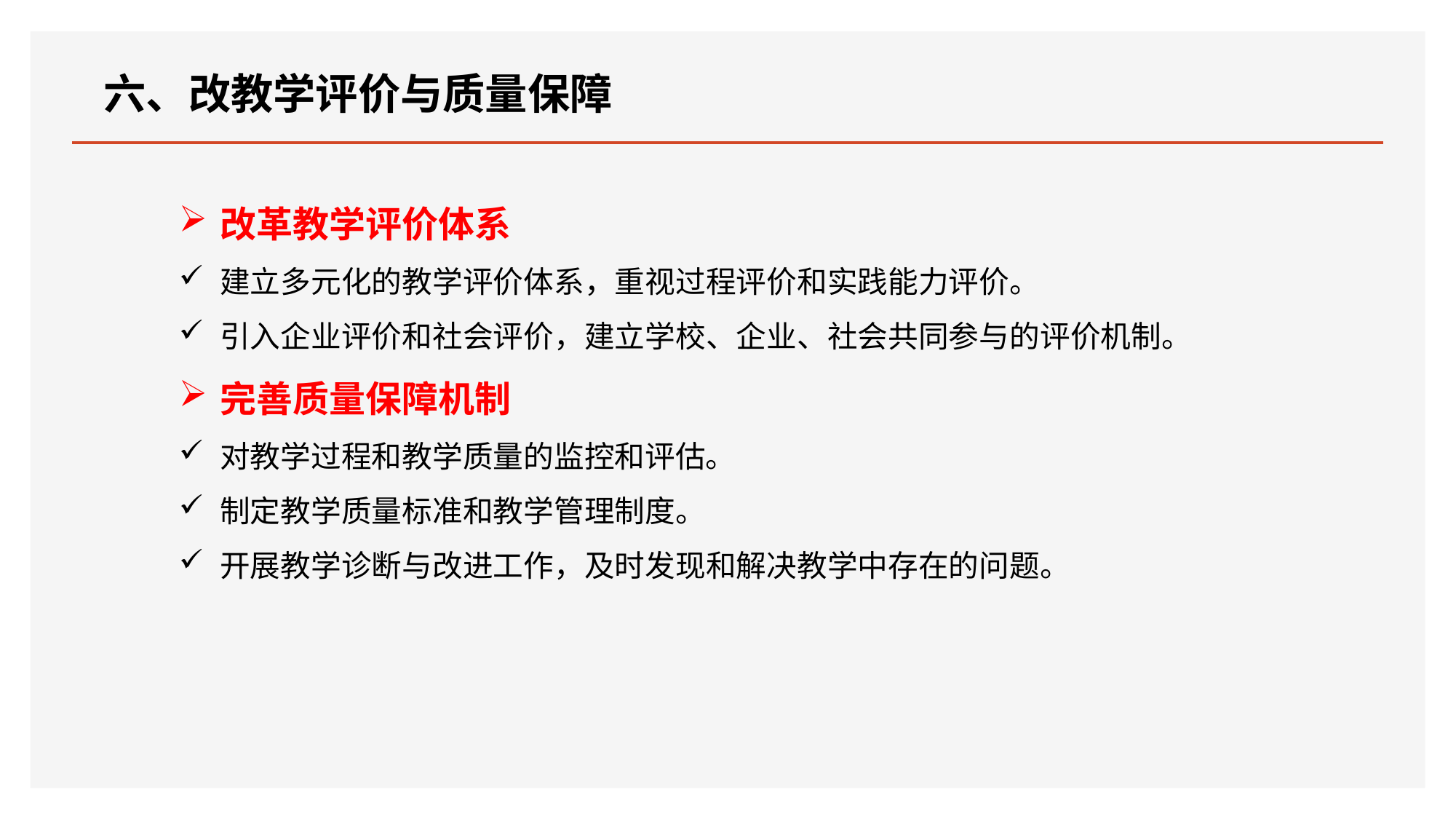

六、改教学评价与质量保障
改革教学评价体系
建立多元化的教学评价体系，重视过程评价和实践能力评价。
引入企业评价和社会评价，建立学校、企业、社会共同参与的评价机制。
完善质量保障机制
对教学过程和教学质量的监控和评估。
制定教学质量标准和教学管理制度。
开展教学诊断与改进工作，及时发现和解决教学中存在的问题。